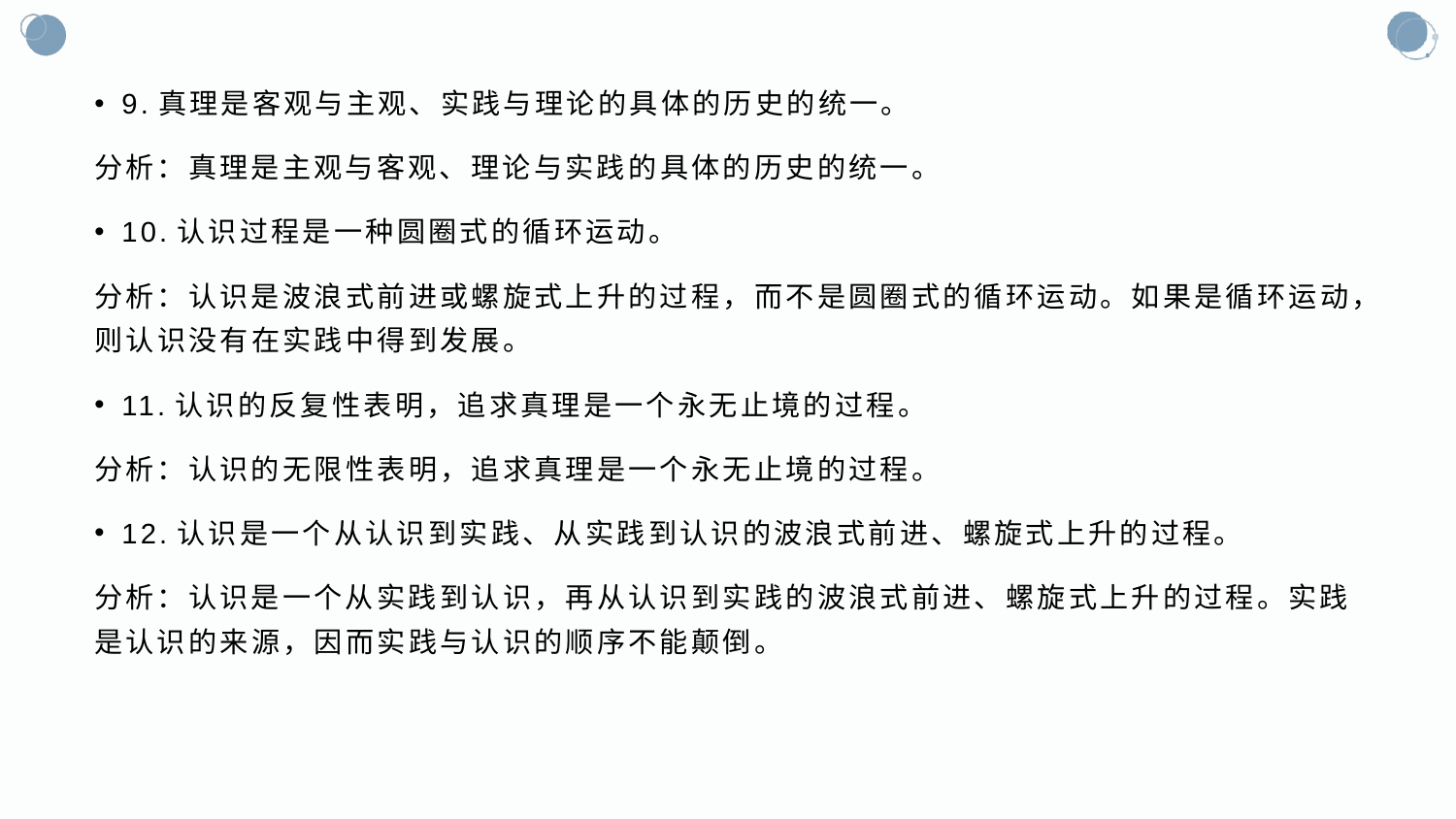

9.真理是客观与主观、实践与理论的具体的历史的统一。
分析：真理是主观与客观、理论与实践的具体的历史的统一。
10.认识过程是一种圆圈式的循环运动。
分析：认识是波浪式前进或螺旋式上升的过程，而不是圆圈式的循环运动。如果是循环运动，则认识没有在实践中得到发展。
11.认识的反复性表明，追求真理是一个永无止境的过程。
分析：认识的无限性表明，追求真理是一个永无止境的过程。
12.认识是一个从认识到实践、从实践到认识的波浪式前进、螺旋式上升的过程。
分析：认识是一个从实践到认识，再从认识到实践的波浪式前进、螺旋式上升的过程。实践是认识的来源，因而实践与认识的顺序不能颠倒。